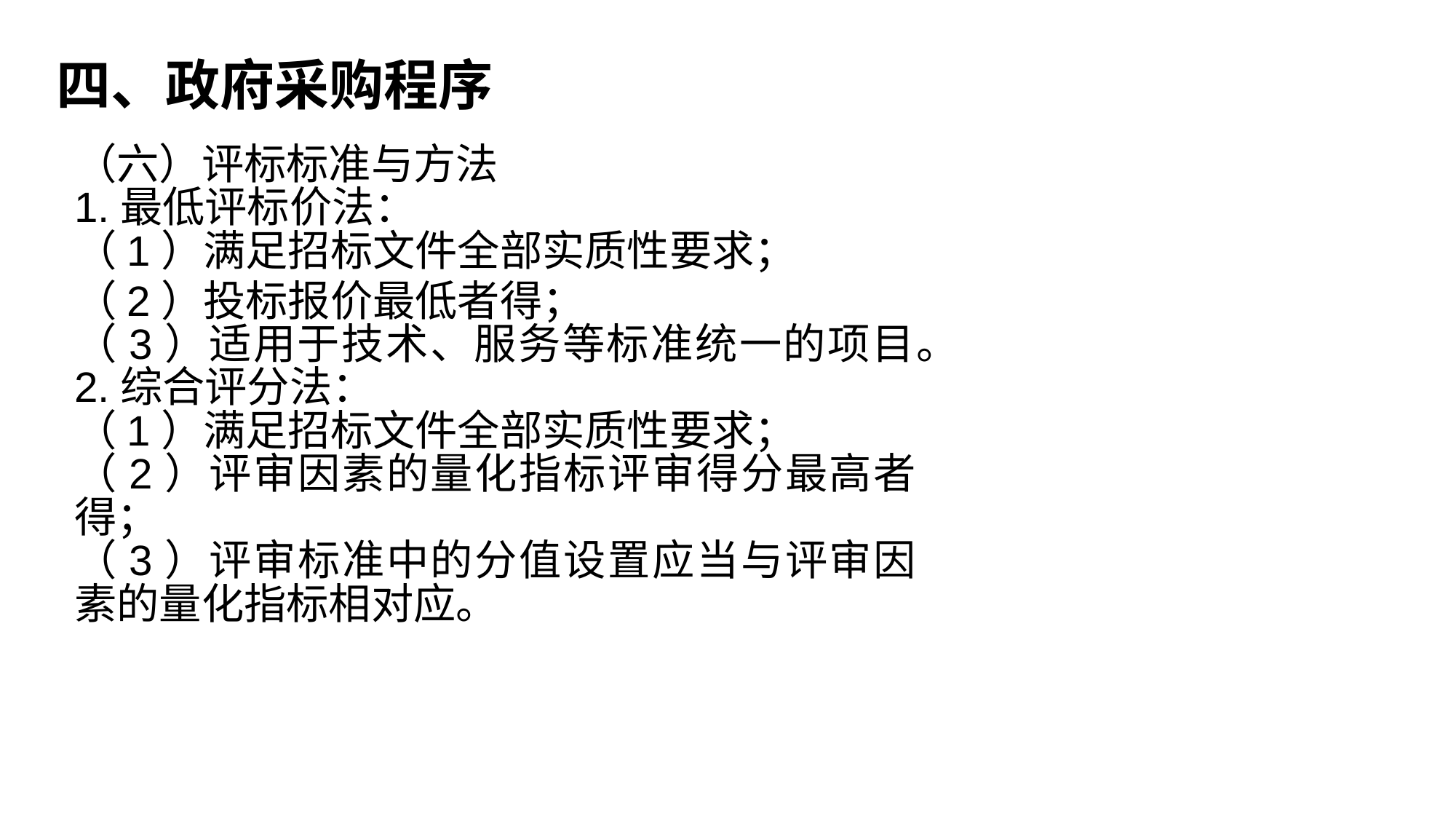

四、政府采购程序
（六）评标标准与方法
1.最低评标价法：
（1）满足招标文件全部实质性要求；
（2）投标报价最低者得；
（3）适用于技术、服务等标准统一的项目。
2.综合评分法：
（1）满足招标文件全部实质性要求；
（2）评审因素的量化指标评审得分最高者得；
（3）评审标准中的分值设置应当与评审因素的量化指标相对应。